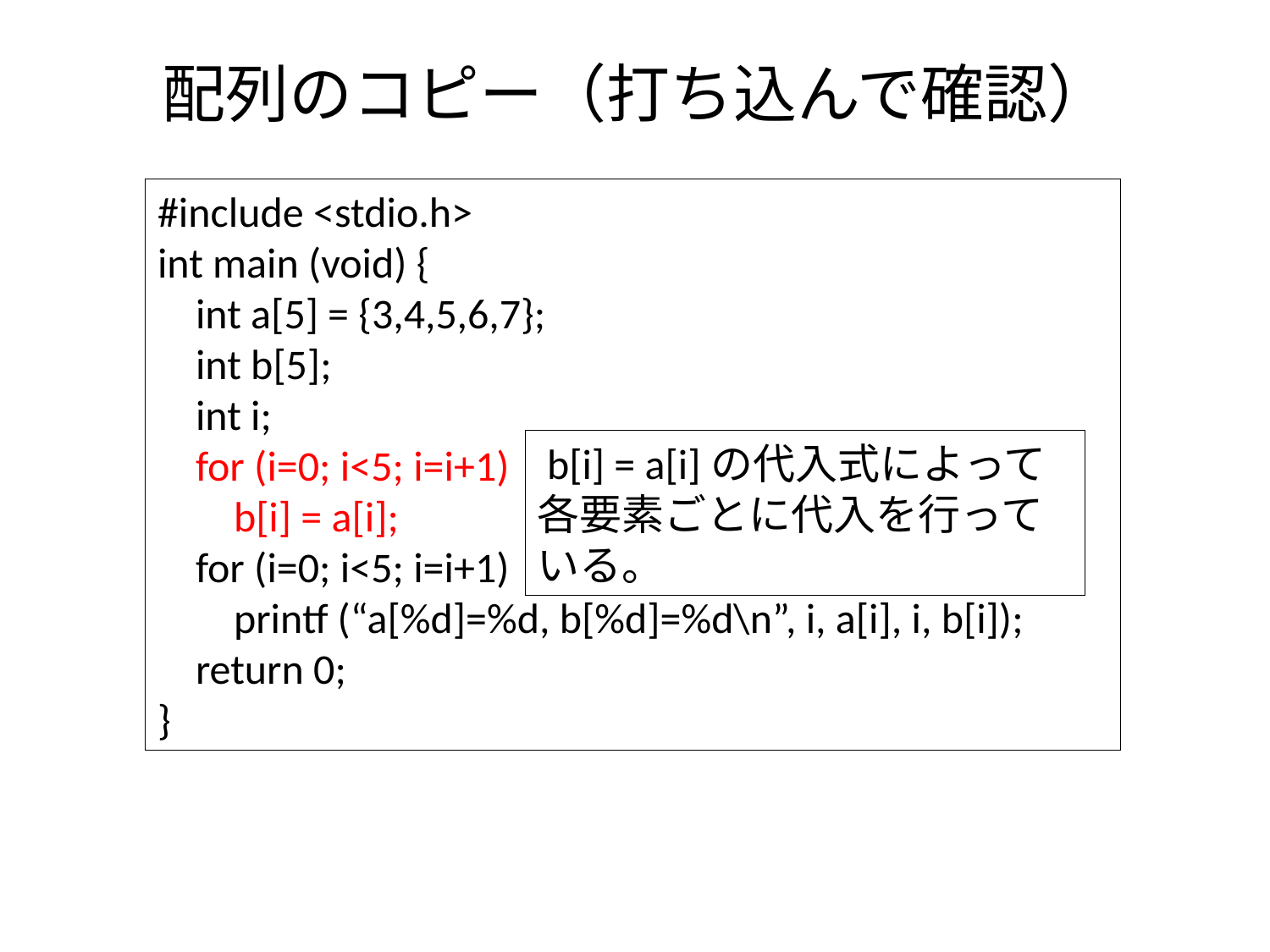

# 配列のコピー（打ち込んで確認）
#include <stdio.h>
int main (void) {
    int a[5] = {3,4,5,6,7};
    int b[5];
    int i;
    for (i=0; i<5; i=i+1)
        b[i] = a[i];
    for (i=0; i<5; i=i+1)
        printf (“a[%d]=%d, b[%d]=%d\n”, i, a[i], i, b[i]);
    return 0;
}
 b[i] = a[i]の代入式によって各要素ごとに代入を行っている。